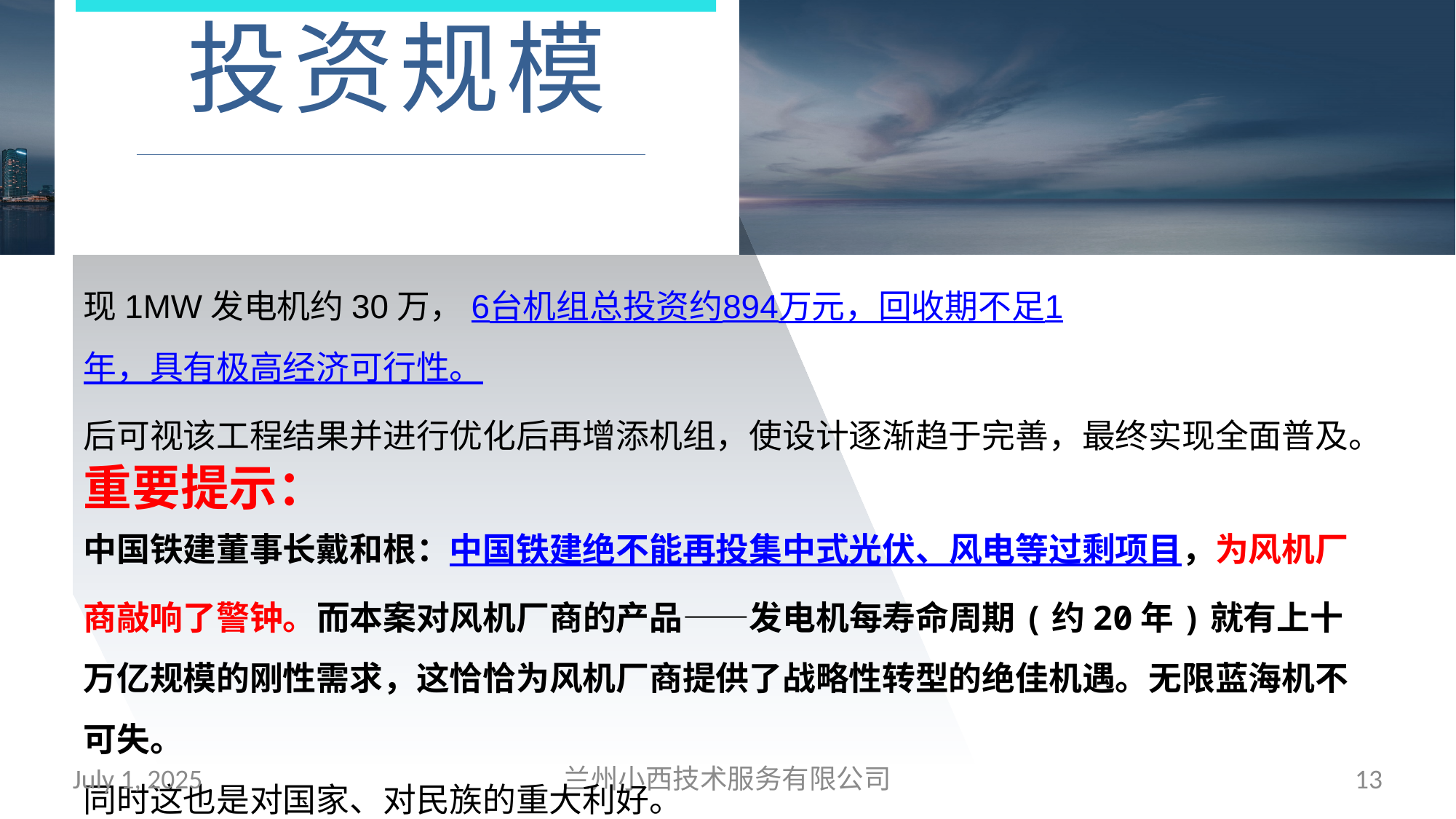

投资规模

现1MW发电机约30万，6台机组总投资约894万元，回收期不足1年，具有极高经济可行性。
后可视该工程结果并进行优化后再增添机组，使设计逐渐趋于完善，最终实现全面普及。
重要提示：
中国铁建董事长戴和根：中国铁建绝不能再投集中式光伏、风电等过剩项目，为风机厂商敲响了警钟。而本案对风机厂商的产品——发电机每寿命周期(约20年)就有上十万亿规模的刚性需求，这恰恰为风机厂商提供了战略性转型的绝佳机遇。无限蓝海机不可失。
同时这也是对国家、对民族的重大利好。
当我们的绿电成本是全球的10%甚至更低时，再无第二工业国，这将重塑国际政治格局。
July 1, 2025
兰州小西技术服务有限公司
13